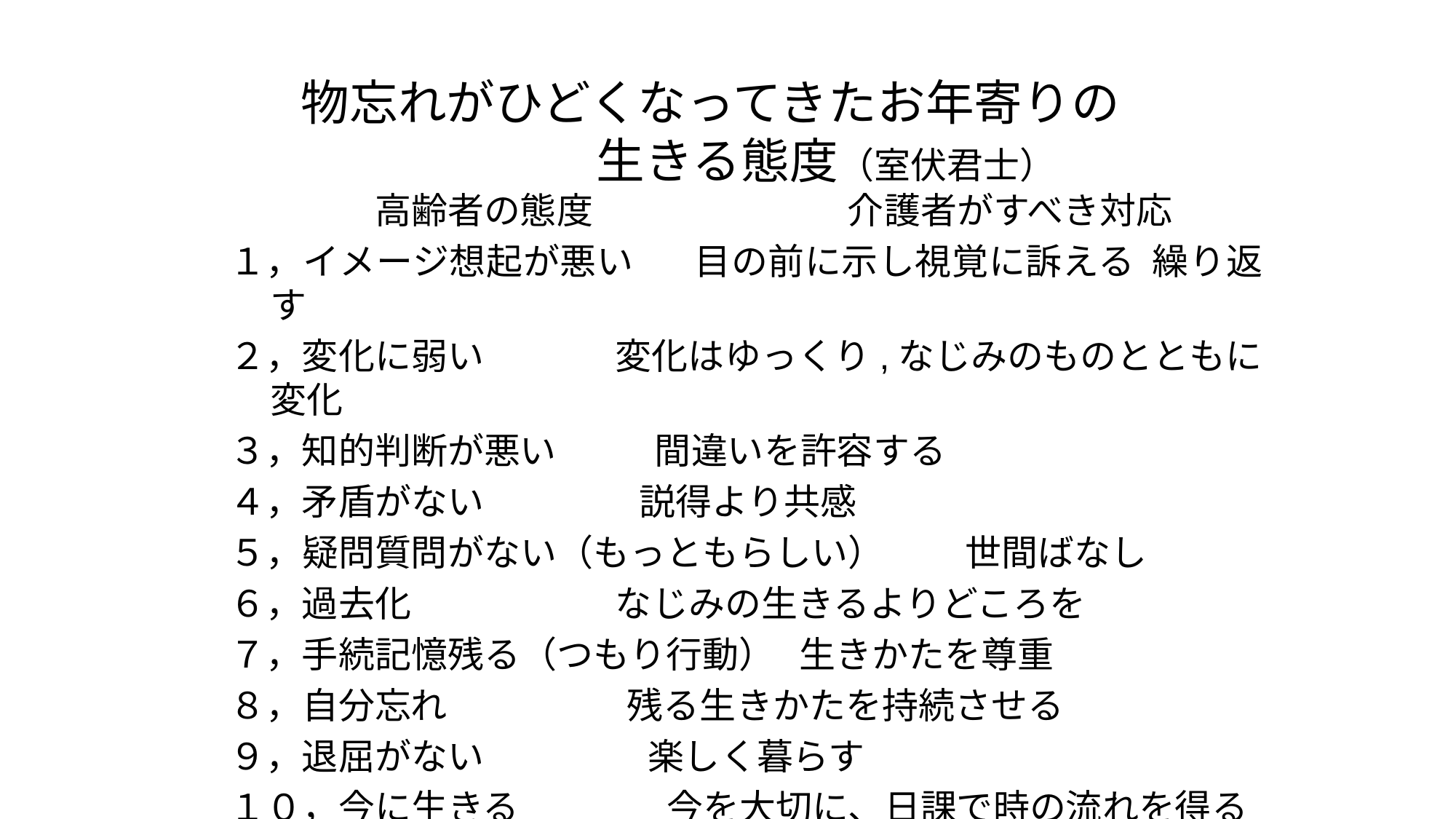

# 物忘れがひどくなってきたお年寄りの 　　　　　生きる態度（室伏君士）
　　　　高齢者の態度　　　　　　　介護者がすべき対応
１，イメージ想起が悪い       目の前に示し視覚に訴える  繰り返す
２，変化に弱い                変化はゆっくり,なじみのものとともに変化
３，知的判断が悪い            間違いを許容する
４，矛盾がない                   説得より共感
５，疑問質問がない（もっともらしい）　　 世間ばなし
６，過去化                         なじみの生きるよりどころを
７，手続記憶残る（つもり行動）   生きかたを尊重
８，自分忘れ                      残る生きかたを持続させる
９，退屈がない                    楽しく暮らす
１０，今に生きる                  今を大切に、日課で時の流れを得る